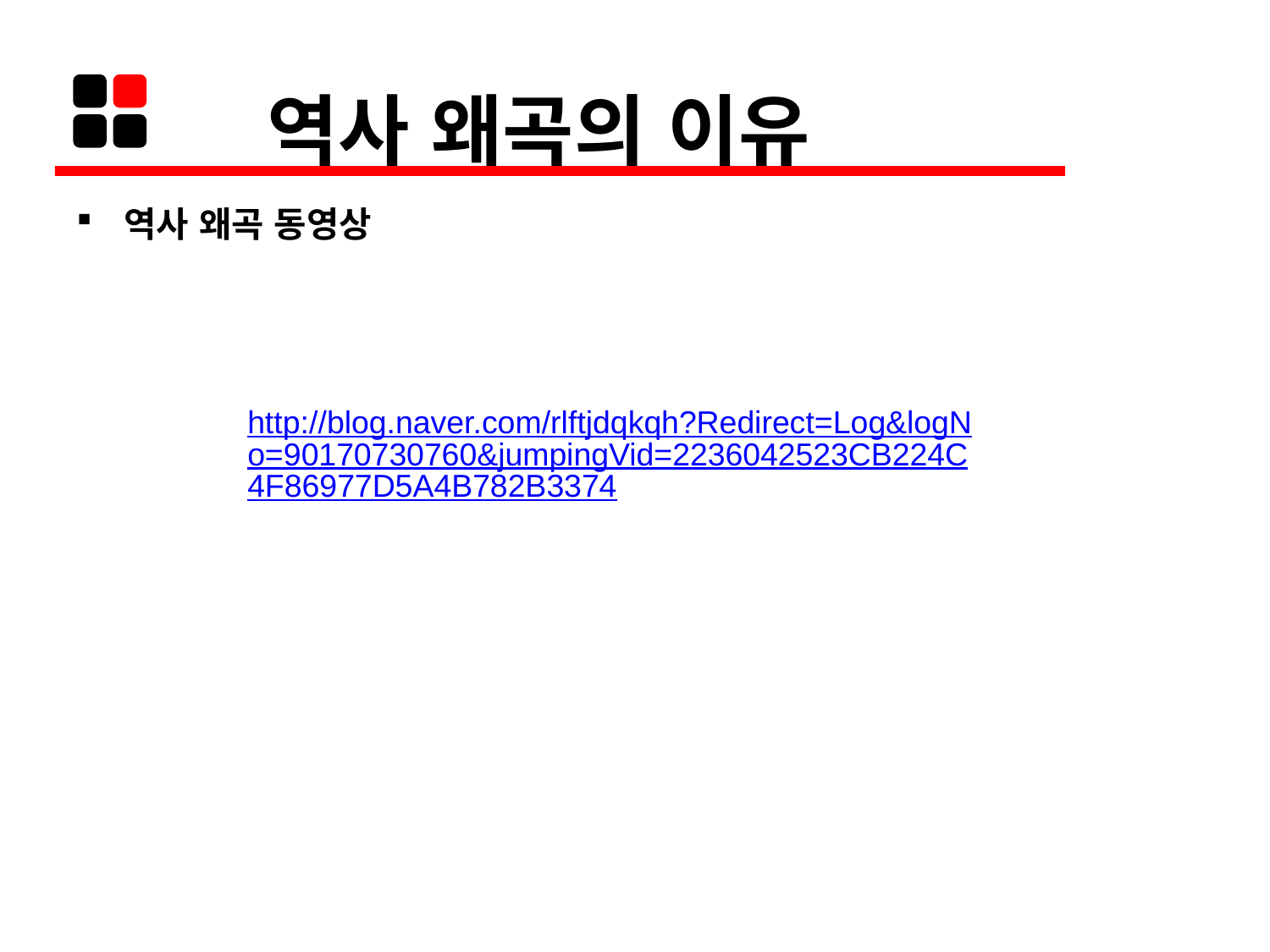

# 역사 왜곡의 이유

역사 왜곡 동영상
http://blog.naver.com/rlftjdqkqh?Redirect=Log&logNo=90170730760&jumpingVid=2236042523CB224C4F86977D5A4B782B3374